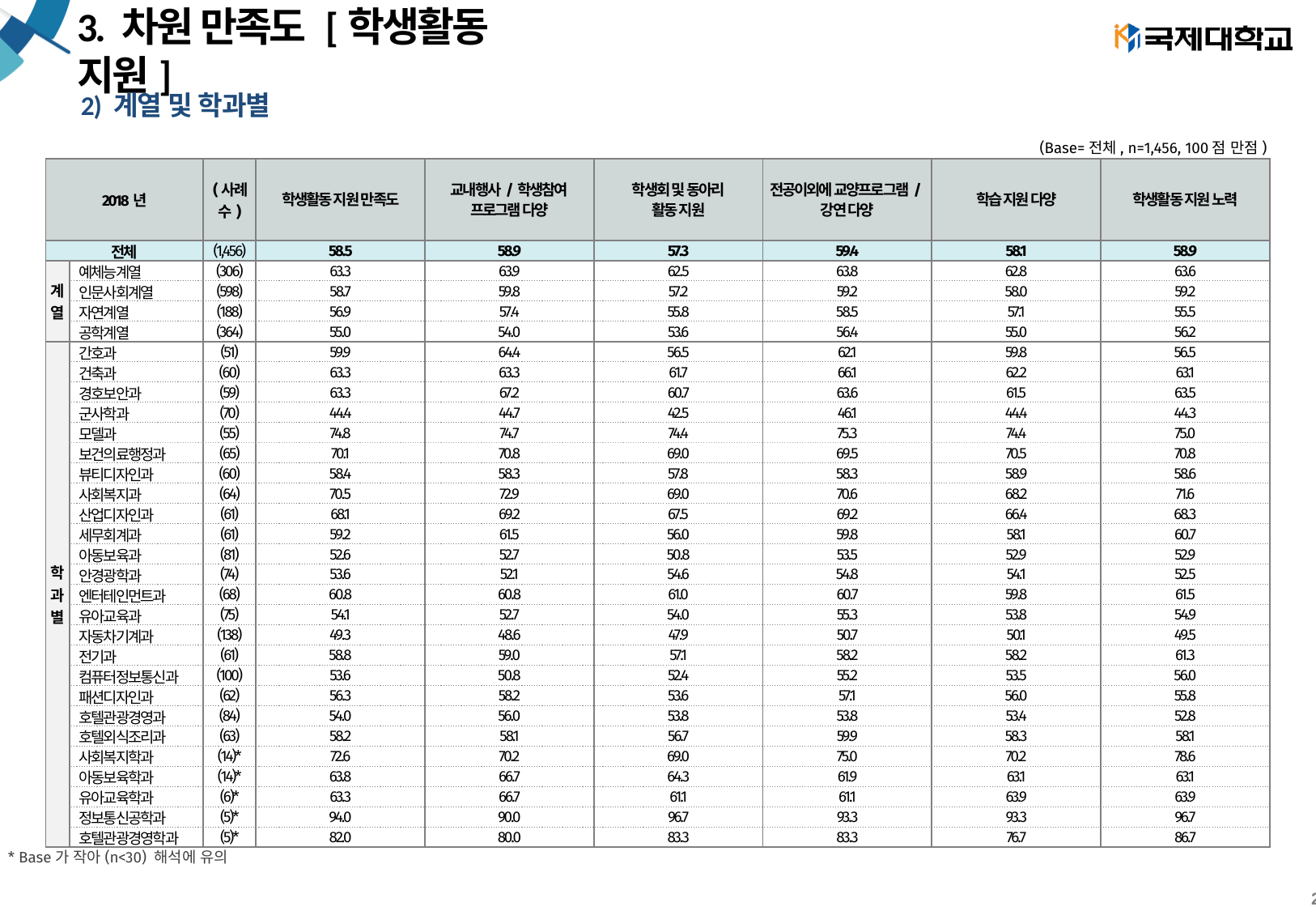

# 3. 차원 만족도 [학생활동 지원]
2) 계열 및 학과별
(Base=전체, n=1,456, 100점 만점)
| 2018년 |  | (사례수) | 학생활동 지원 만족도 | 교내행사/학생참여 프로그램 다양 | 학생회 및 동아리 활동 지원 | 전공이외에 교양프로그램/강연 다양 | 학습 지원 다양 | 학생활동 지원 노력 |
| --- | --- | --- | --- | --- | --- | --- | --- | --- |
| 전체 |  | (1,456) | 58.5 | 58.9 | 57.3 | 59.4 | 58.1 | 58.9 |
| 계 열 | 예체능계열 | (306) | 63.3 | 63.9 | 62.5 | 63.8 | 62.8 | 63.6 |
|  | 인문사회계열 | (598) | 58.7 | 59.8 | 57.2 | 59.2 | 58.0 | 59.2 |
|  | 자연계열 | (188) | 56.9 | 57.4 | 55.8 | 58.5 | 57.1 | 55.5 |
|  | 공학계열 | (364) | 55.0 | 54.0 | 53.6 | 56.4 | 55.0 | 56.2 |
| 학 과 별 | 간호과 | (51) | 59.9 | 64.4 | 56.5 | 62.1 | 59.8 | 56.5 |
|  | 건축과 | (60) | 63.3 | 63.3 | 61.7 | 66.1 | 62.2 | 63.1 |
|  | 경호보안과 | (59) | 63.3 | 67.2 | 60.7 | 63.6 | 61.5 | 63.5 |
|  | 군사학과 | (70) | 44.4 | 44.7 | 42.5 | 46.1 | 44.4 | 44.3 |
|  | 모델과 | (55) | 74.8 | 74.7 | 74.4 | 75.3 | 74.4 | 75.0 |
|  | 보건의료행정과 | (65) | 70.1 | 70.8 | 69.0 | 69.5 | 70.5 | 70.8 |
|  | 뷰티디자인과 | (60) | 58.4 | 58.3 | 57.8 | 58.3 | 58.9 | 58.6 |
|  | 사회복지과 | (64) | 70.5 | 72.9 | 69.0 | 70.6 | 68.2 | 71.6 |
|  | 산업디자인과 | (61) | 68.1 | 69.2 | 67.5 | 69.2 | 66.4 | 68.3 |
|  | 세무회계과 | (61) | 59.2 | 61.5 | 56.0 | 59.8 | 58.1 | 60.7 |
|  | 아동보육과 | (81) | 52.6 | 52.7 | 50.8 | 53.5 | 52.9 | 52.9 |
|  | 안경광학과 | (74) | 53.6 | 52.1 | 54.6 | 54.8 | 54.1 | 52.5 |
|  | 엔터테인먼트과 | (68) | 60.8 | 60.8 | 61.0 | 60.7 | 59.8 | 61.5 |
|  | 유아교육과 | (75) | 54.1 | 52.7 | 54.0 | 55.3 | 53.8 | 54.9 |
|  | 자동차기계과 | (138) | 49.3 | 48.6 | 47.9 | 50.7 | 50.1 | 49.5 |
|  | 전기과 | (61) | 58.8 | 59.0 | 57.1 | 58.2 | 58.2 | 61.3 |
|  | 컴퓨터정보통신과 | (100) | 53.6 | 50.8 | 52.4 | 55.2 | 53.5 | 56.0 |
|  | 패션디자인과 | (62) | 56.3 | 58.2 | 53.6 | 57.1 | 56.0 | 55.8 |
|  | 호텔관광경영과 | (84) | 54.0 | 56.0 | 53.8 | 53.8 | 53.4 | 52.8 |
|  | 호텔외식조리과 | (63) | 58.2 | 58.1 | 56.7 | 59.9 | 58.3 | 58.1 |
|  | 사회복지학과 | (14)\* | 72.6 | 70.2 | 69.0 | 75.0 | 70.2 | 78.6 |
|  | 아동보육학과 | (14)\* | 63.8 | 66.7 | 64.3 | 61.9 | 63.1 | 63.1 |
|  | 유아교육학과 | (6)\* | 63.3 | 66.7 | 61.1 | 61.1 | 63.9 | 63.9 |
|  | 정보통신공학과 | (5)\* | 94.0 | 90.0 | 96.7 | 93.3 | 93.3 | 96.7 |
|  | 호텔관광경영학과 | (5)\* | 82.0 | 80.0 | 83.3 | 83.3 | 76.7 | 86.7 |
* Base가 작아(n<30) 해석에 유의